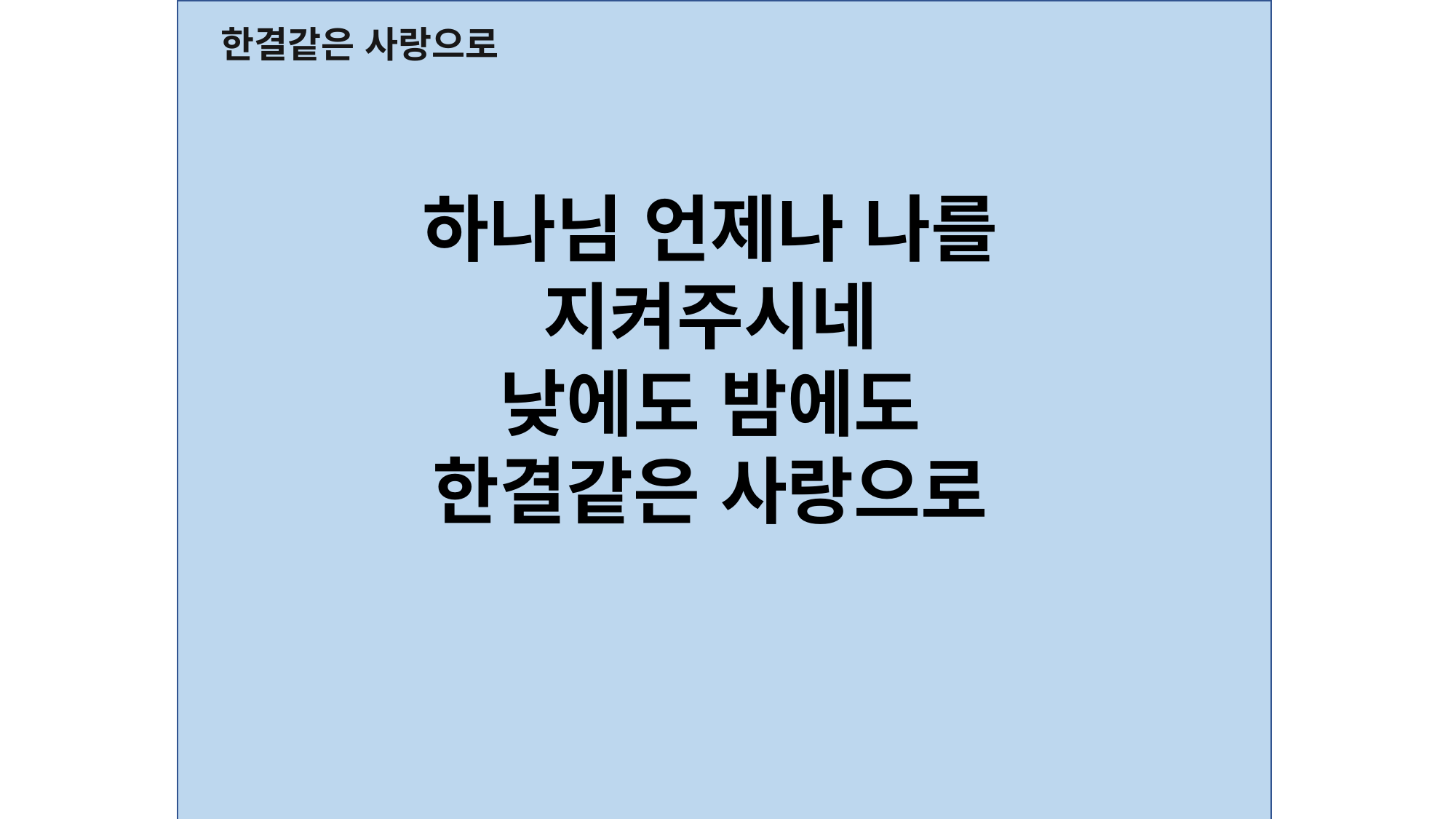

한결같은 사랑으로
하나님 언제나 나를
지켜주시네
낮에도 밤에도
한결같은 사랑으로